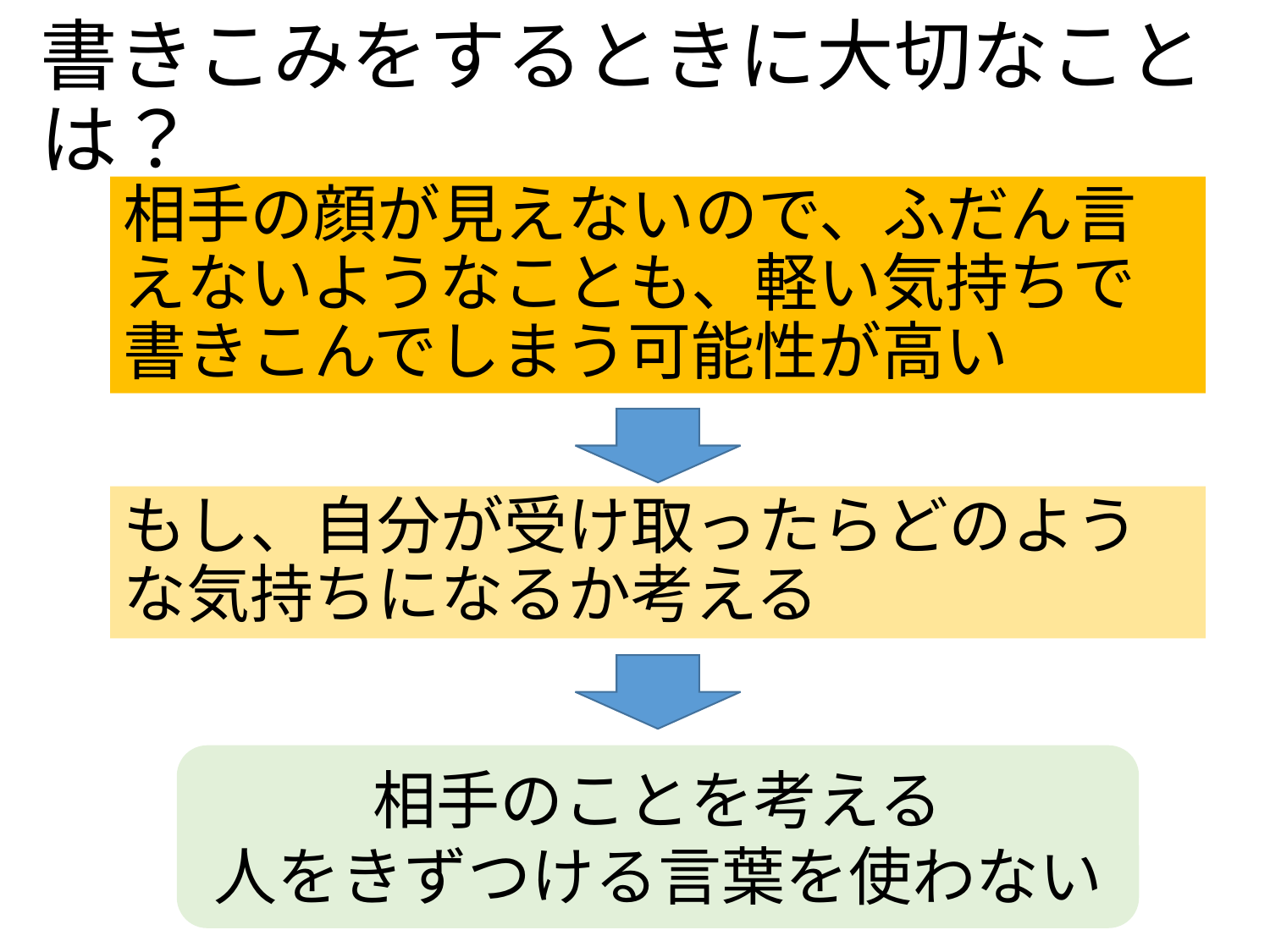

書きこみをするときに大切なことは？
相手の顔が見えないので、ふだん言えないようなことも、軽い気持ちで書きこんでしまう可能性が高い

もし、自分が受け取ったらどのような気持ちになるか考える

相手のことを考える
人をきずつける言葉を使わない